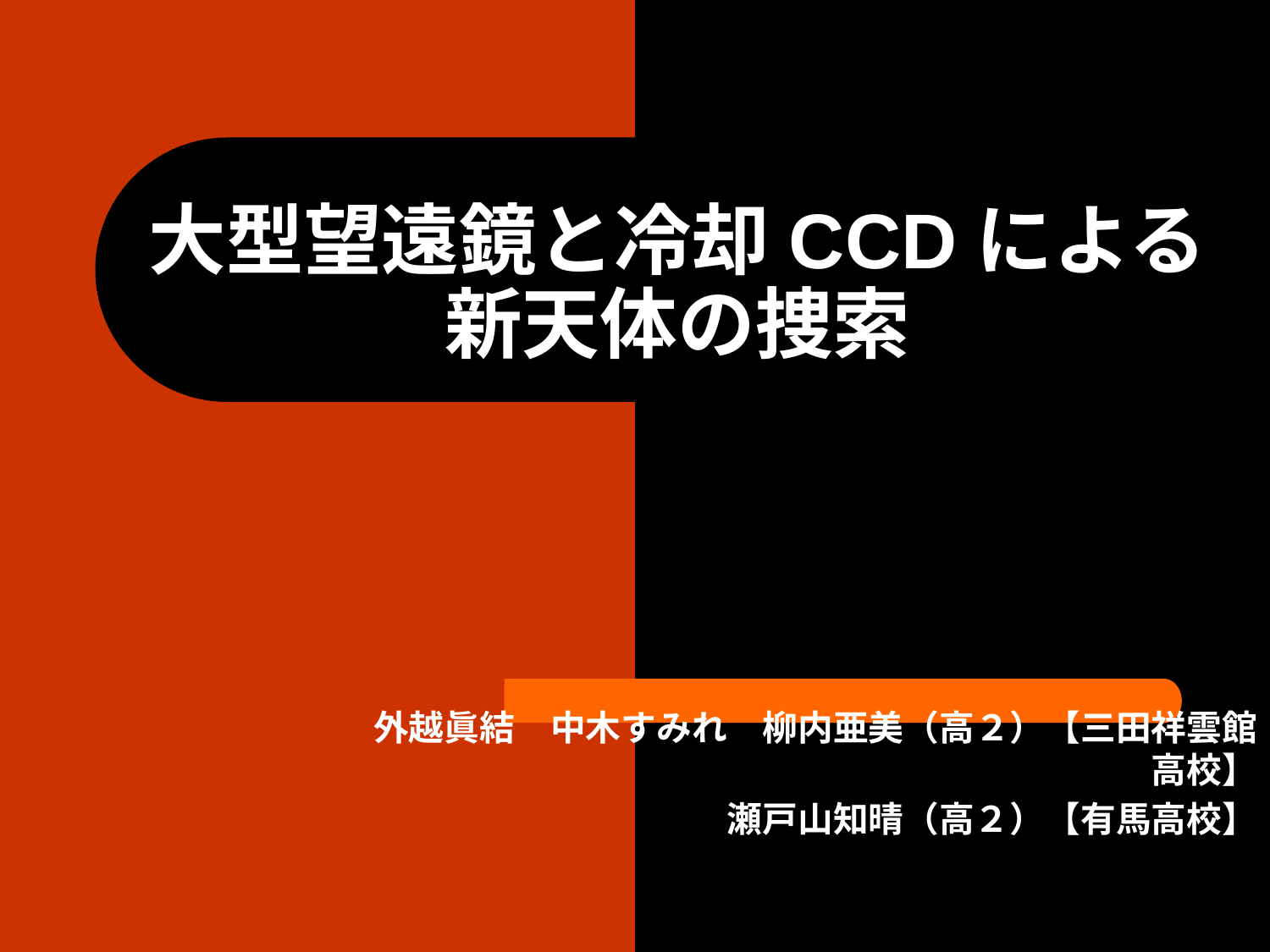

# 大型望遠鏡と冷却CCDによる 新天体の捜索
外越眞結　中木すみれ　柳内亜美（高２）【三田祥雲館高校】
瀬戸山知晴（高２）【有馬高校】